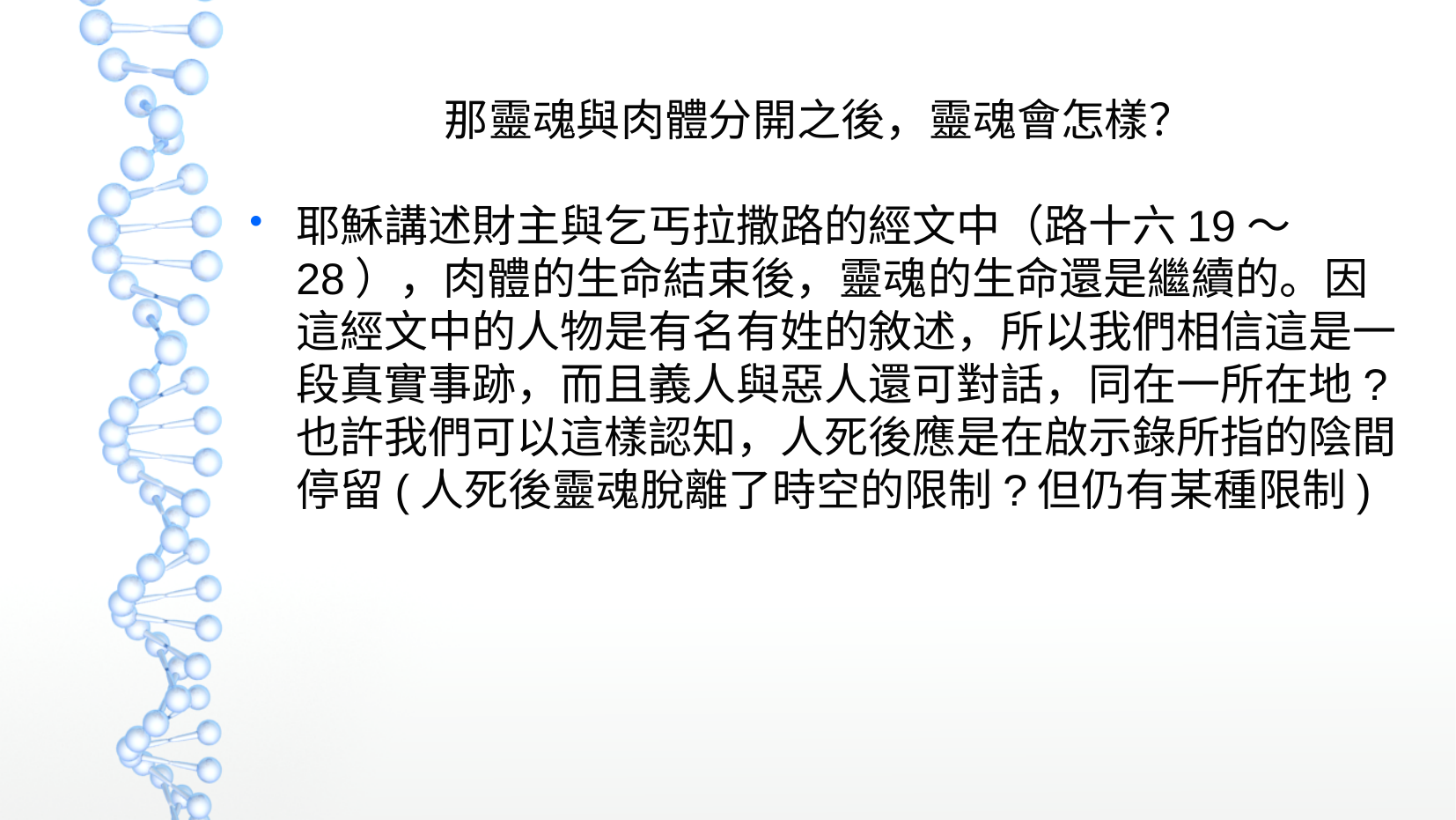

那靈魂與肉體分開之後，靈魂會怎樣？
耶穌講述財主與乞丐拉撒路的經文中（路十六19～28），肉體的生命結束後，靈魂的生命還是繼續的。因這經文中的人物是有名有姓的敘述，所以我們相信這是一段真實事跡，而且義人與惡人還可對話，同在一所在地?也許我們可以這樣認知，人死後應是在啟示錄所指的陰間停留(人死後靈魂脫離了時空的限制?但仍有某種限制)